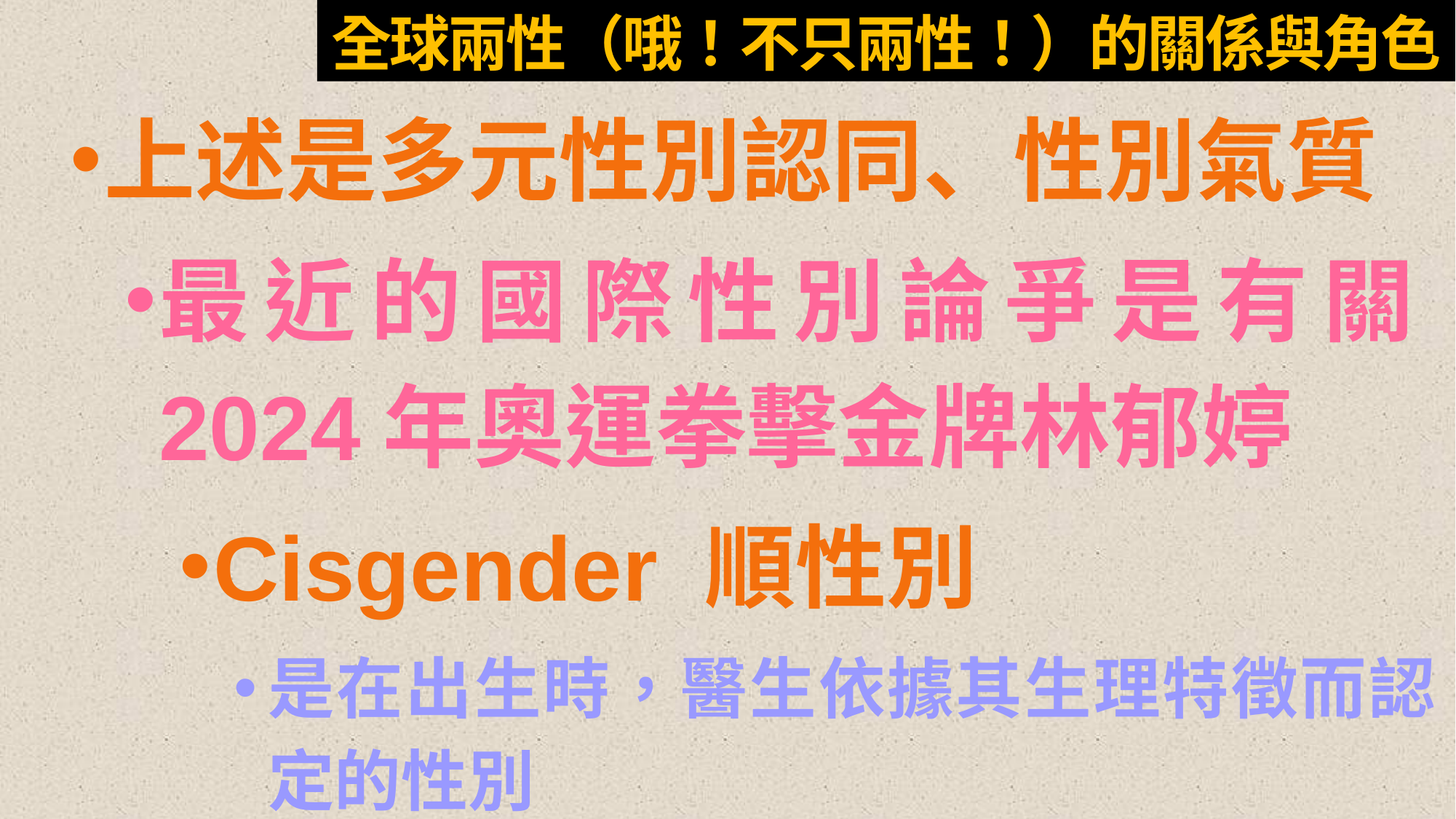

# 全球兩性（哦！不只兩性！）的關係與角色
上述是多元性別認同、性別氣質
最近的國際性別論爭是有關2024年奧運拳擊金牌林郁婷
Cisgender 順性別
是在出生時，醫生依據其生理特徵而認定的性別